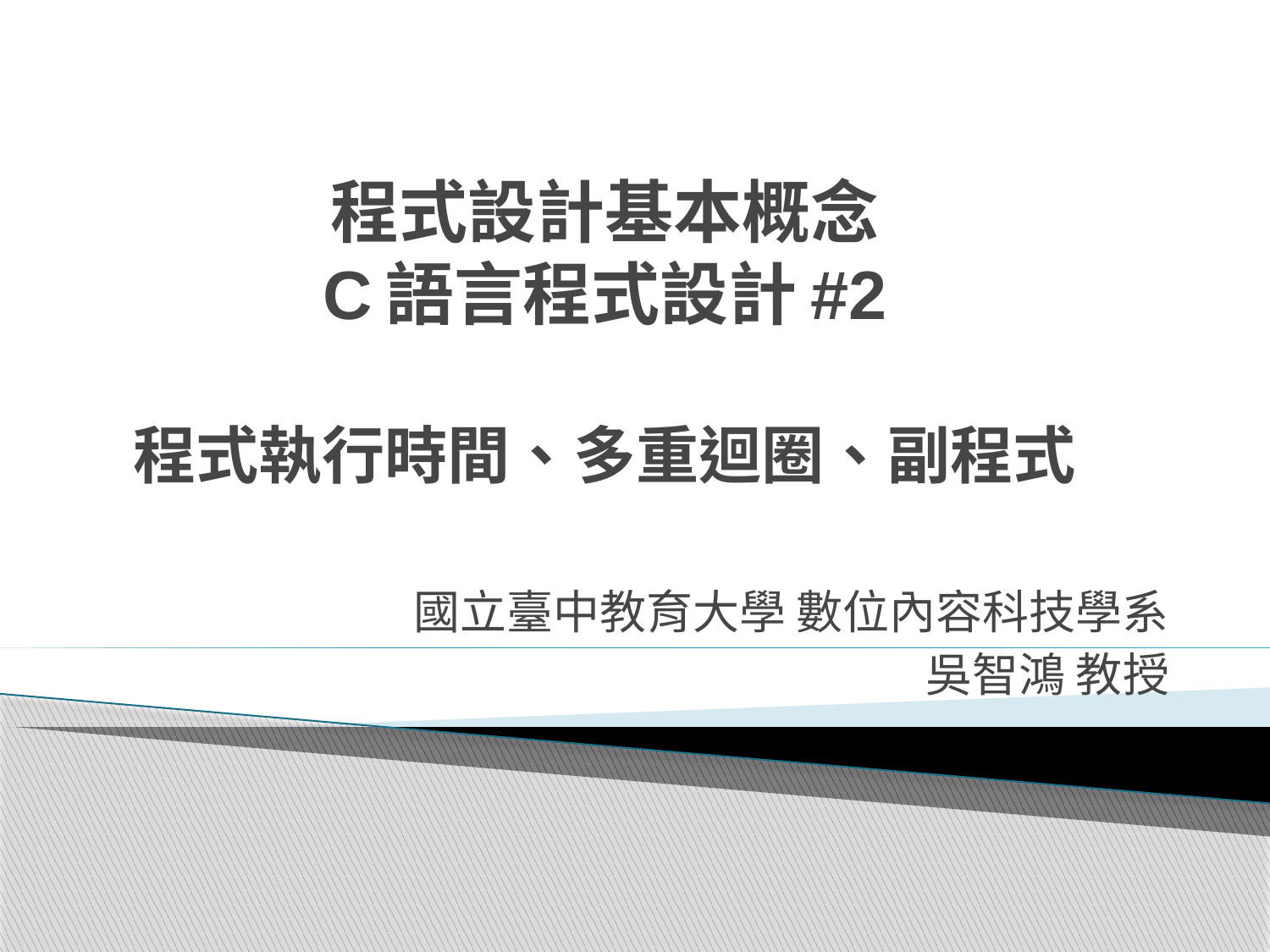

# 程式設計基本概念 C語言程式設計#2 程式執行時間、多重迴圈、副程式
國立臺中教育大學 數位內容科技學系
吳智鴻 教授